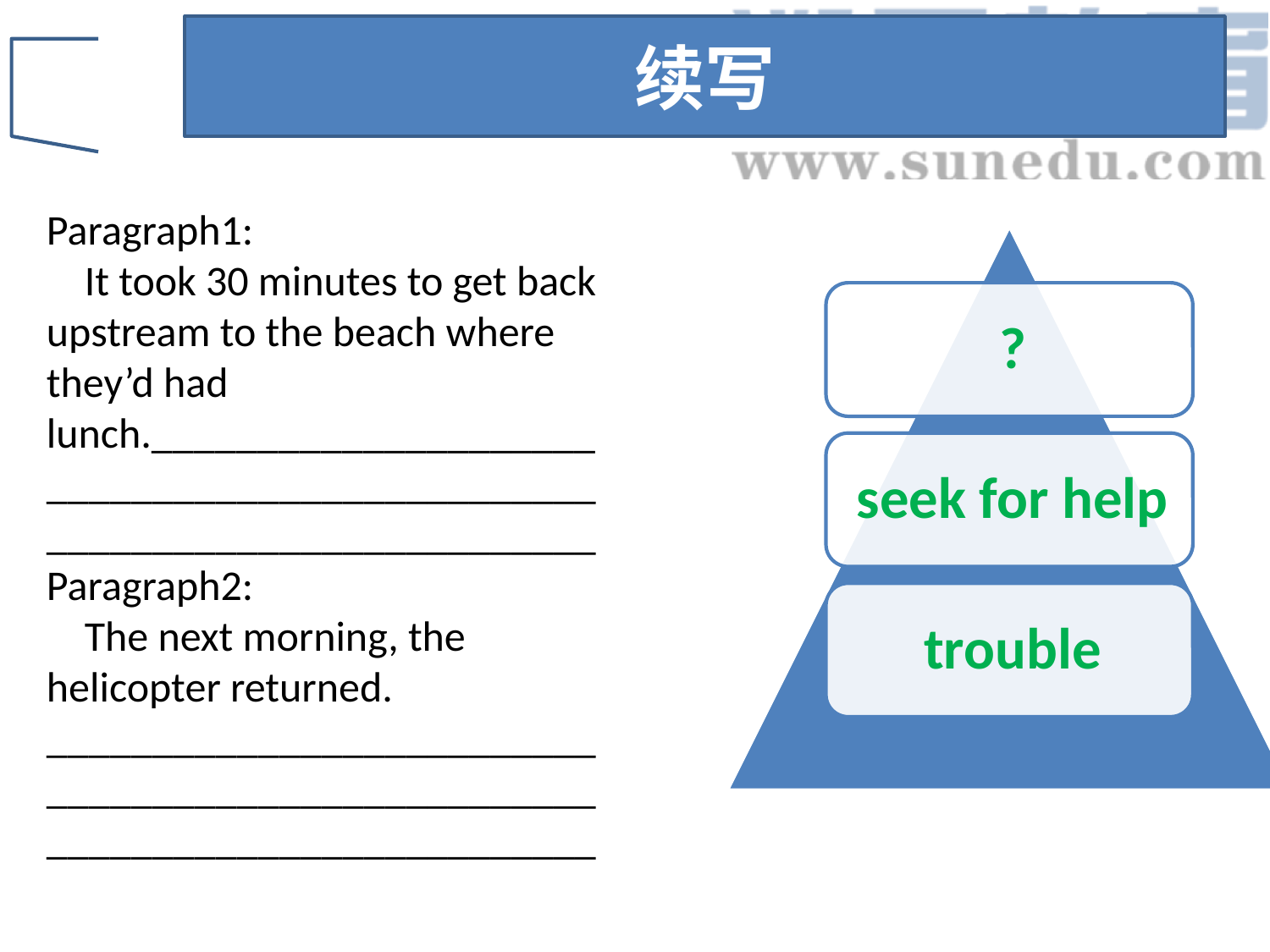

续写
Paragraph1:
    It took 30 minutes to get back upstream to the beach where they’d had lunch._________________________________________________________________________
Paragraph2:
    The next morning, the helicopter returned. ______________________________________________________________________________
?
seek for help
trouble